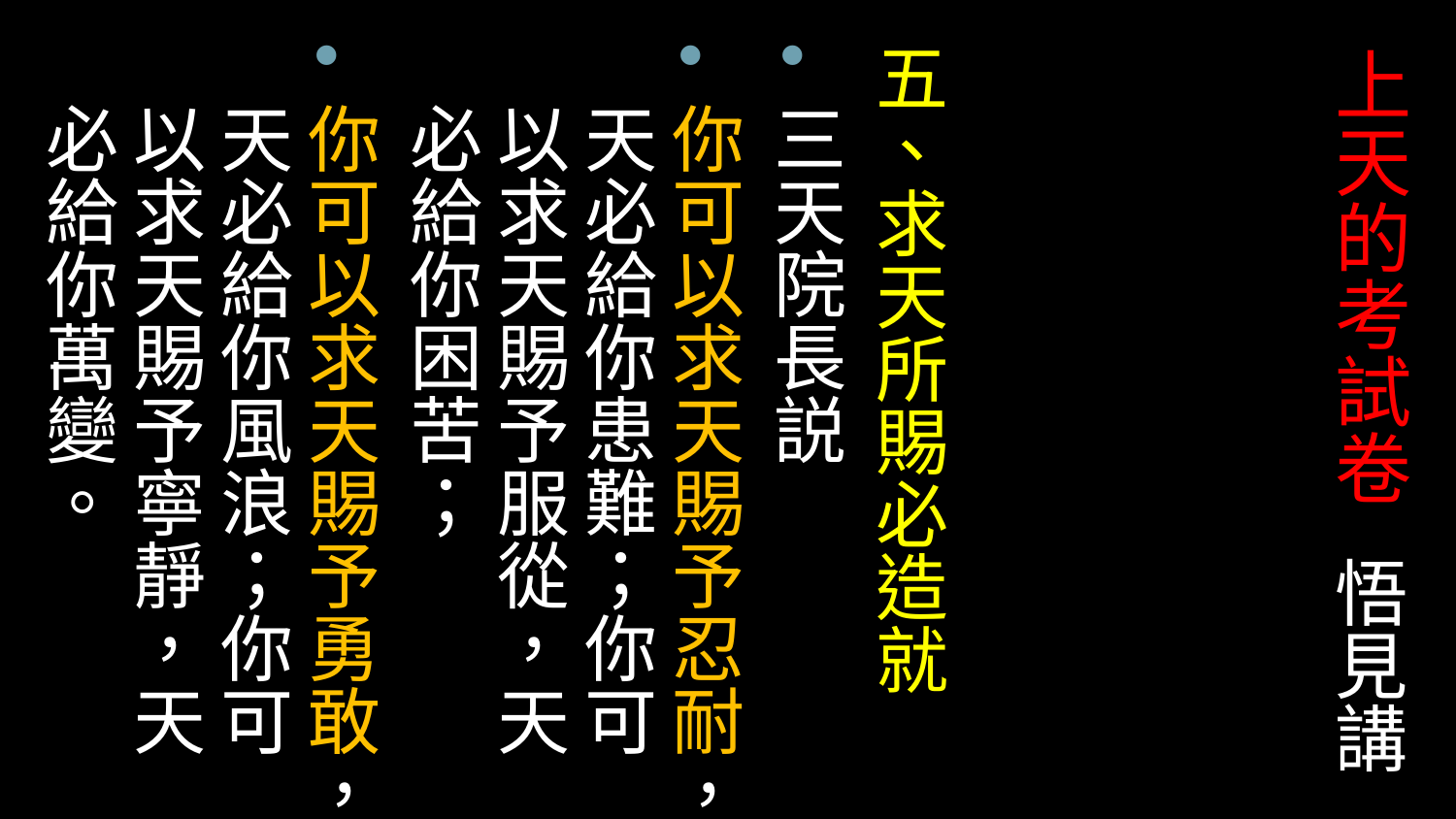

五、求天所賜必造就
三天院長説
你可以求天賜予忍耐，天必給你患難；你可以求天賜予服從，天必給你困苦；
你可以求天賜予勇敢，天必給你風浪；你可以求天賜予寧靜，天必給你萬變。
# 上天的考試卷   悟見講